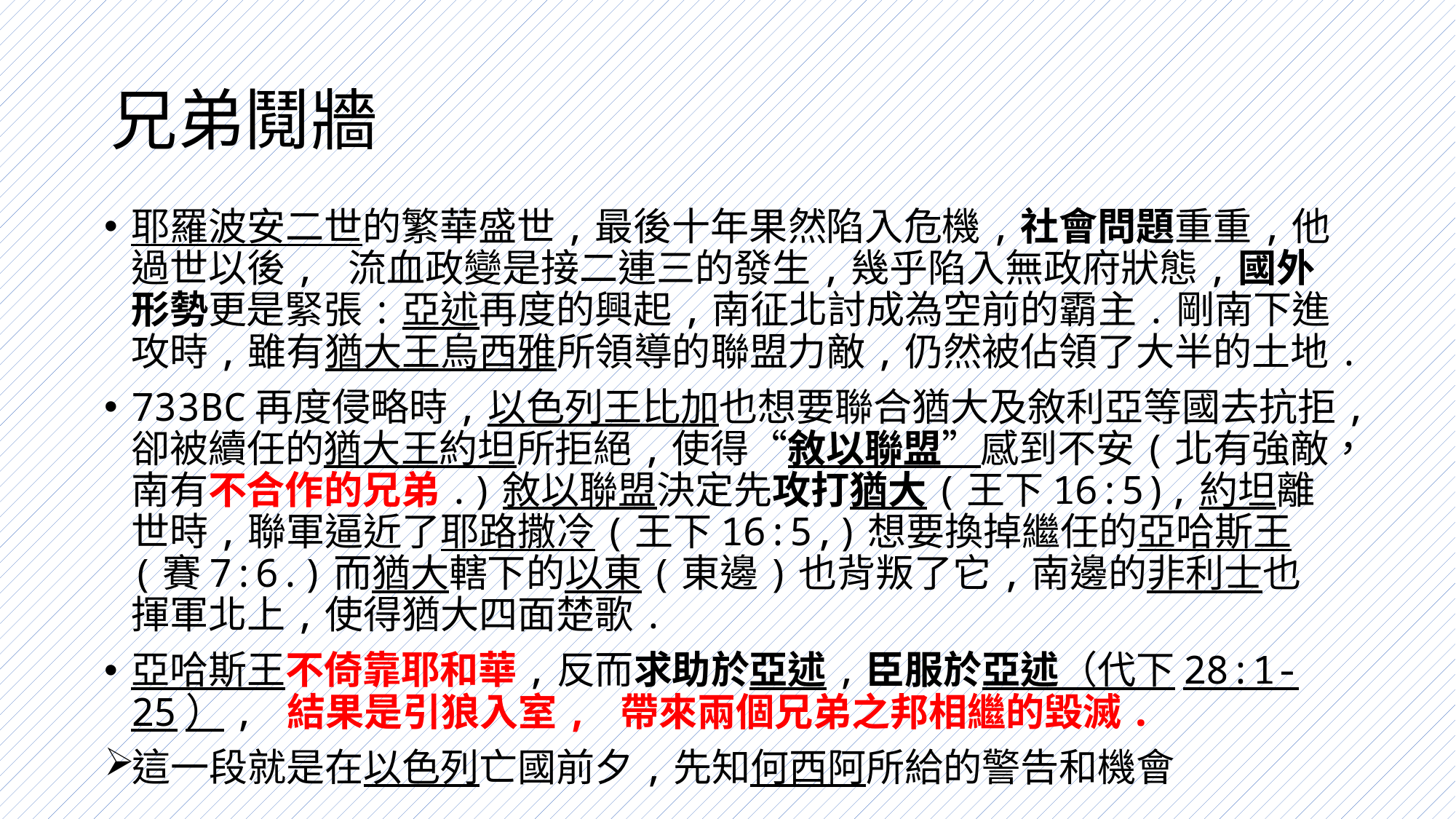

# 兄弟鬩牆
耶羅波安二世的繁華盛世,最後十年果然陷入危機,社會問題重重,他過世以後, 流血政變是接二連三的發生,幾乎陷入無政府狀態,國外形勢更是緊張:亞述再度的興起,南征北討成為空前的霸主.剛南下進攻時,雖有猶大王烏西雅所領導的聯盟力敵,仍然被佔領了大半的土地.
733BC再度侵略時,以色列王比加也想要聯合猶大及敘利亞等國去抗拒,卻被續任的猶大王約坦所拒絕,使得“敘以聯盟”感到不安(北有強敵，南有不合作的兄弟.)敘以聯盟決定先攻打猶大(王下16:5),約坦離世時,聯軍逼近了耶路撒冷(王下16:5,)想要換掉繼任的亞哈斯王(賽7:6.)而猶大轄下的以東(東邊)也背叛了它,南邊的非利士也揮軍北上,使得猶大四面楚歌.
亞哈斯王不倚靠耶和華,反而求助於亞述,臣服於亞述（代下28:1-25）, 結果是引狼入室, 帶來兩個兄弟之邦相繼的毀滅.
這一段就是在以色列亡國前夕,先知何西阿所給的警告和機會